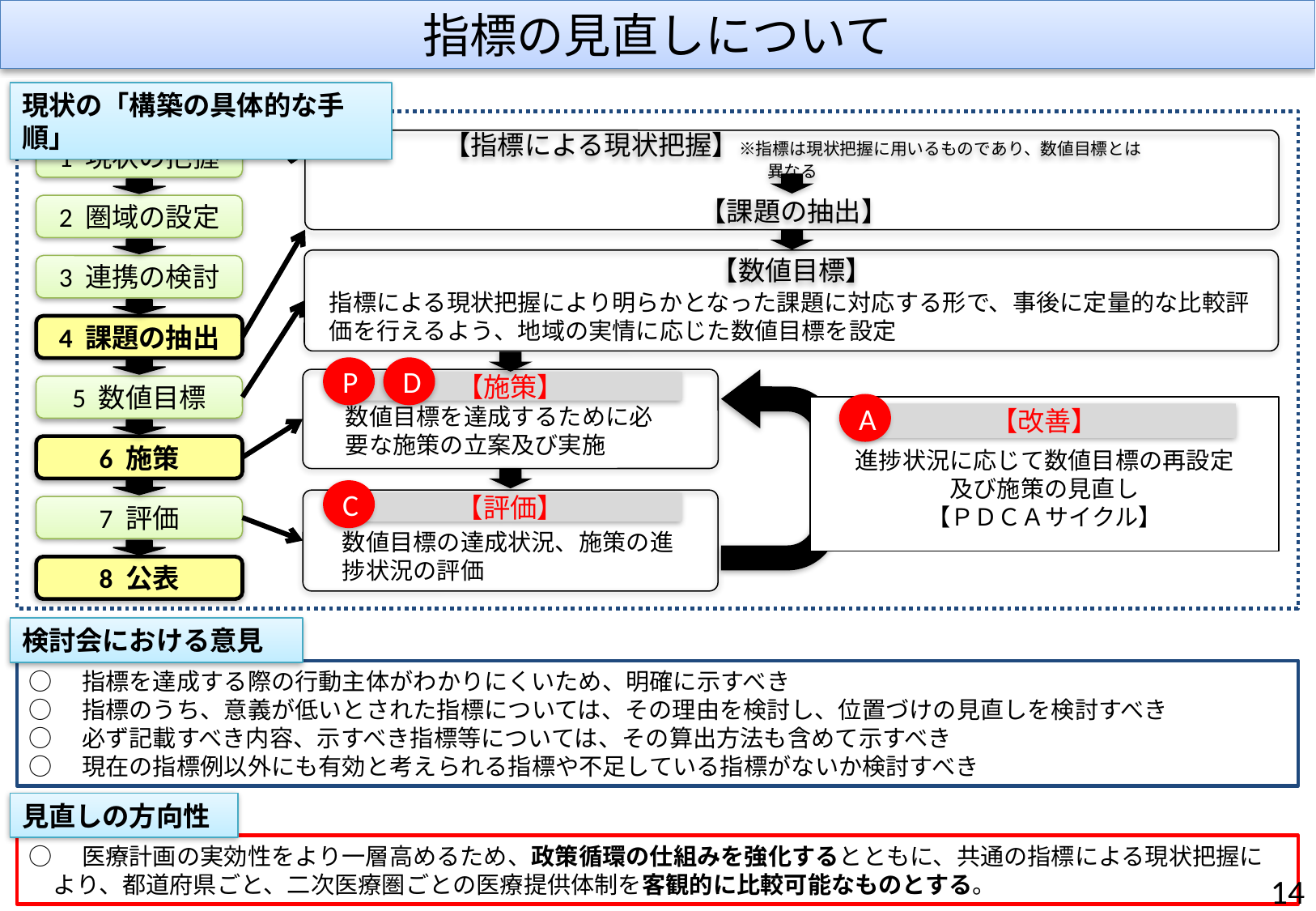

指標の見直しについて
現状の「構築の具体的な手順」

1 現状の把握
【指標による現状把握】※指標は現状把握に用いるものであり、数値目標とは異なる

2 圏域の設定
【課題の抽出】

3 連携の検討
【数値目標】
指標による現状把握により明らかとなった課題に対応する形で、事後に定量的な比較評価を行えるよう、地域の実情に応じた数値目標を設定

4 課題の抽出

P
D

【施策】
5 数値目標
A
数値目標を達成するために必要な施策の立案及び実施

進捗状況に応じて数値目標の再設定
及び施策の見直し
【ＰＤＣＡサイクル】
【改善】

6 施策

C

【評価】
7 評価
数値目標の達成状況、施策の進捗状況の評価

8 公表
検討会における意見
○　指標を達成する際の行動主体がわかりにくいため、明確に示すべき
○　指標のうち、意義が低いとされた指標については、その理由を検討し、位置づけの見直しを検討すべき
○　必ず記載すべき内容、示すべき指標等については、その算出方法も含めて示すべき
○　現在の指標例以外にも有効と考えられる指標や不足している指標がないか検討すべき
見直しの方向性
○　医療計画の実効性をより一層高めるため、政策循環の仕組みを強化するとともに、共通の指標による現状把握により、都道府県ごと、二次医療圏ごとの医療提供体制を客観的に比較可能なものとする。
14